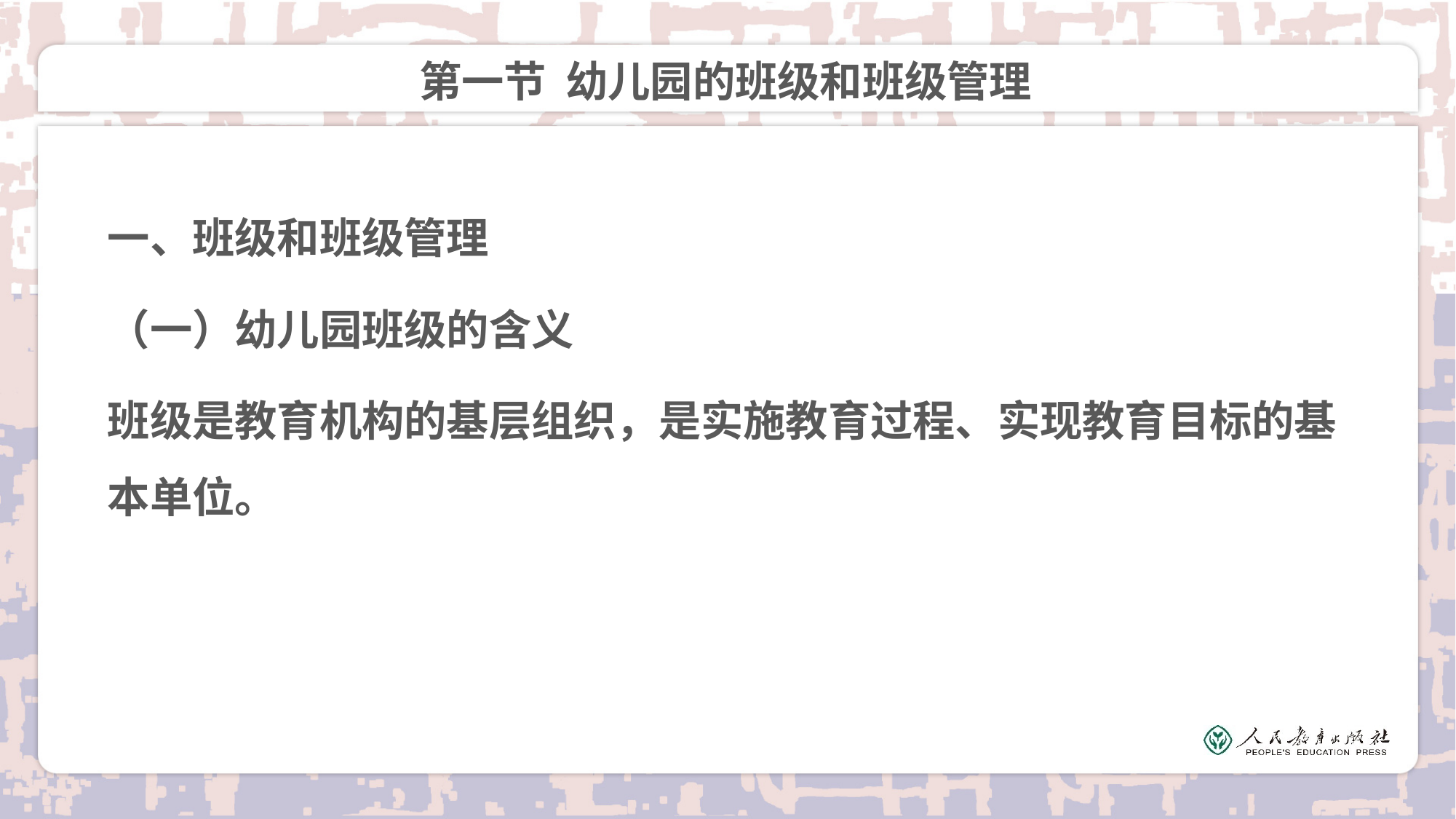

# 第一节  幼儿园的班级和班级管理
一、班级和班级管理
（一）幼儿园班级的含义
班级是教育机构的基层组织，是实施教育过程、实现教育目标的基本单位。